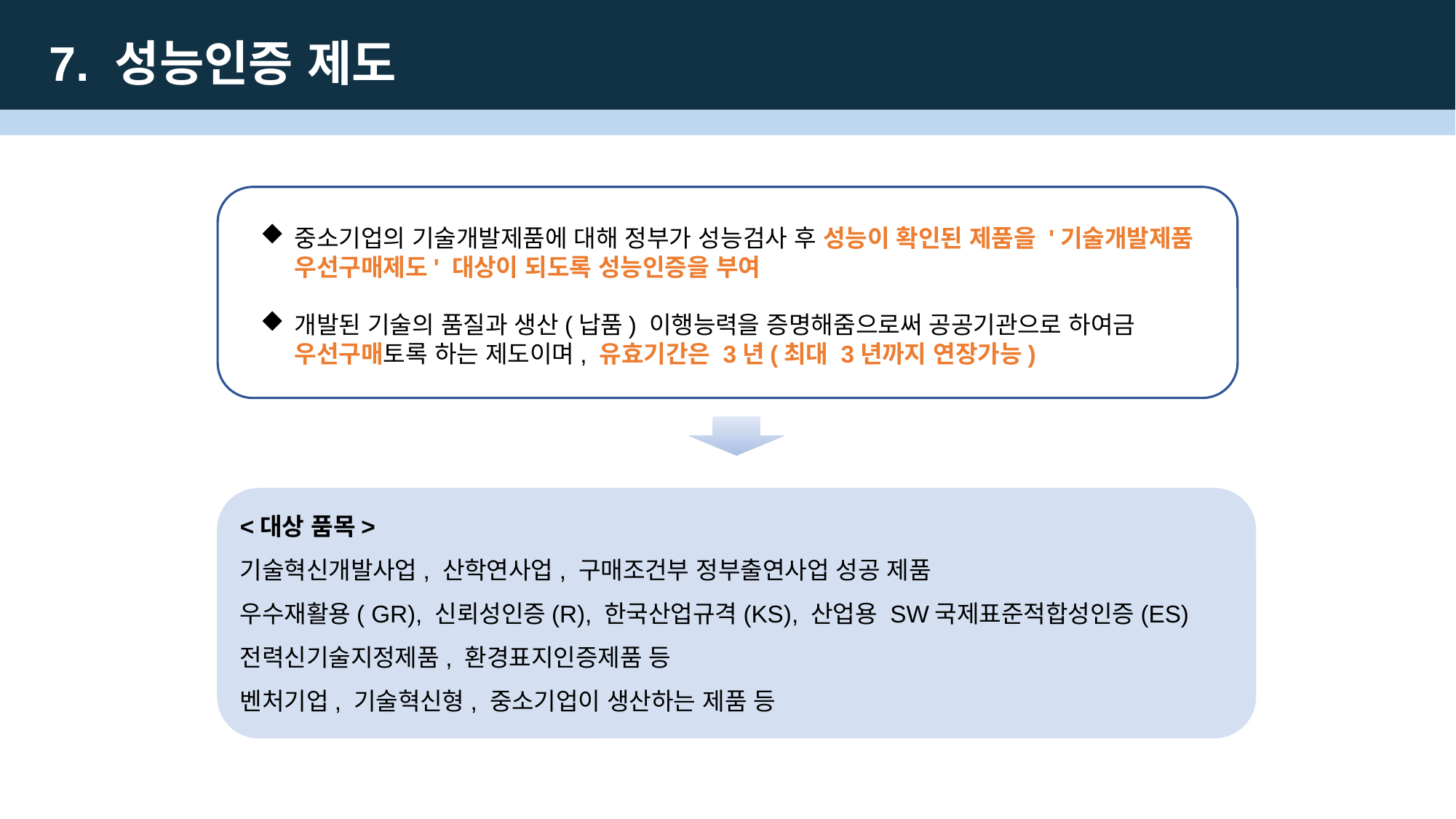

7. 성능인증 제도

중소기업의 기술개발제품에 대해 정부가 성능검사 후 성능이 확인된 제품을 '기술개발제품 우선구매제도' 대상이 되도록 성능인증을 부여

개발된 기술의 품질과 생산(납품) 이행능력을 증명해줌으로써 공공기관으로 하여금 우선구매토록 하는 제도이며, 유효기간은 3년(최대 3년까지 연장가능)

<대상 품목>
기술혁신개발사업, 산학연사업, 구매조건부 정부출연사업 성공 제품
우수재활용( GR), 신뢰성인증(R), 한국산업규격(KS), 산업용 SW국제표준적합성인증(ES)
전력신기술지정제품, 환경표지인증제품 등
벤처기업, 기술혁신형, 중소기업이 생산하는 제품 등